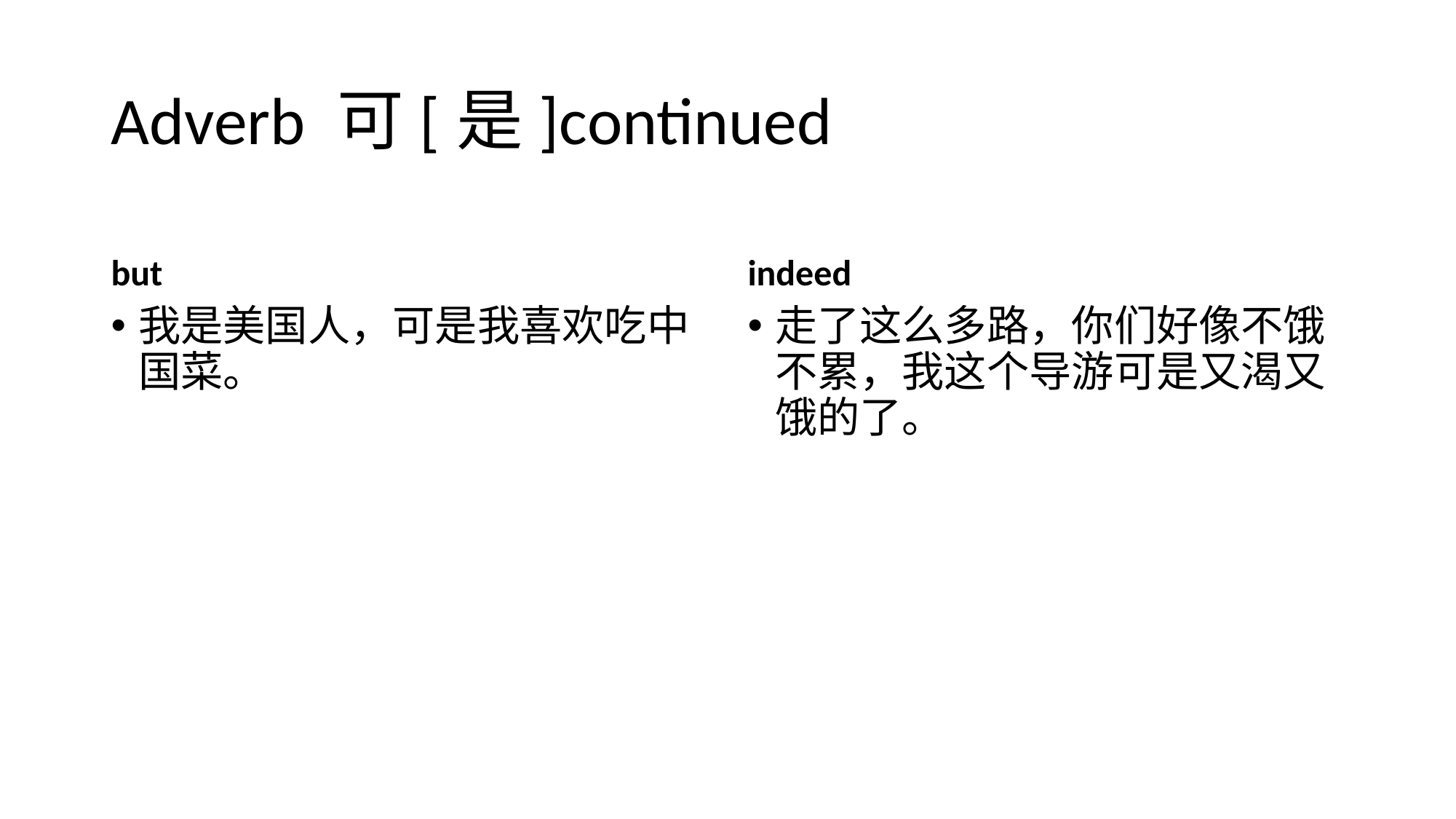

# Adverb 可[是]continued
but
indeed
我是美国人，可是我喜欢吃中国菜。

走了这么多路，你们好像不饿不累，我这个导游可是又渴又饿的了。